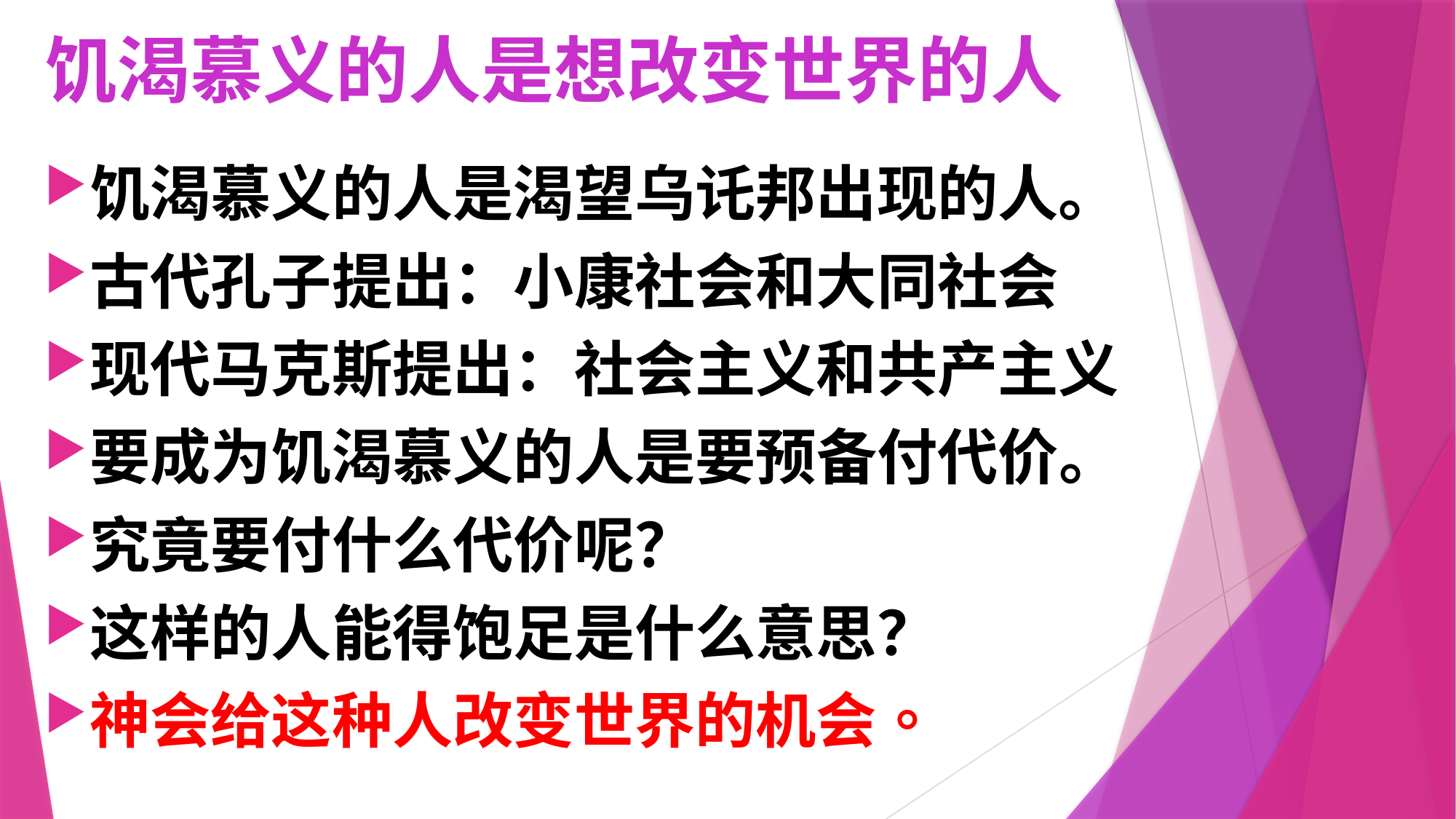

# 饥渴慕义的人是想改变世界的人
饥渴慕义的人是渴望乌讬邦出现的人。
古代孔子提出：小康社会和大同社会
现代马克斯提出：社会主义和共产主义
要成为饥渴慕义的人是要预备付代价。
究竟要付什么代价呢？
这样的人能得饱足是什么意思？
神会给这种人改变世界的机会。